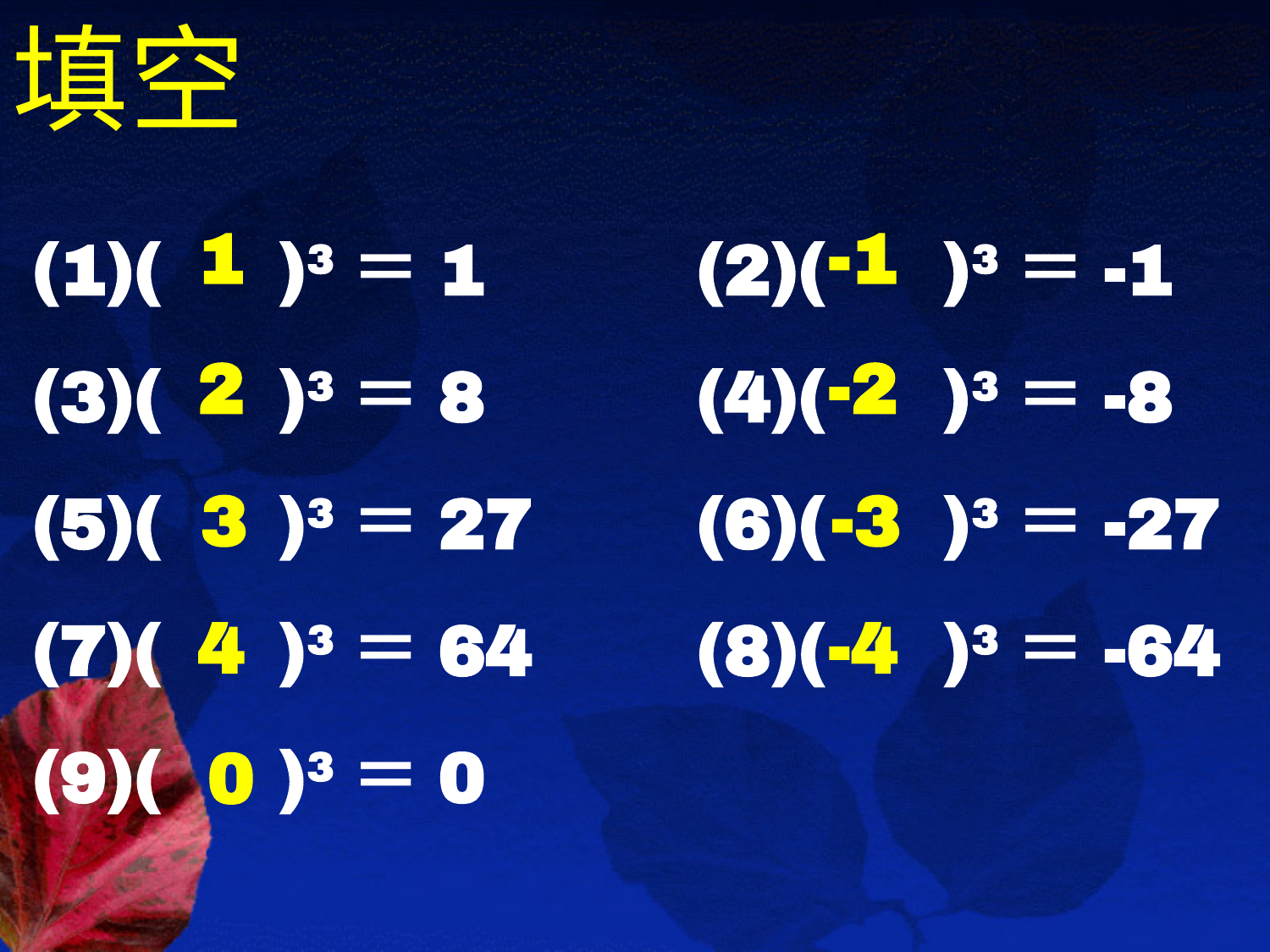

填空
(1)(     )3＝1         (2)(     )3＝-1
(3)(     )3＝8         (4)(     )3＝-8
(5)(     )3＝27       (6)(     )3＝-27
(7)(     )3＝64       (8)(     )3＝-64
(9)(     )3＝0
1
-1
2
-2
3
-3
4
-4
0